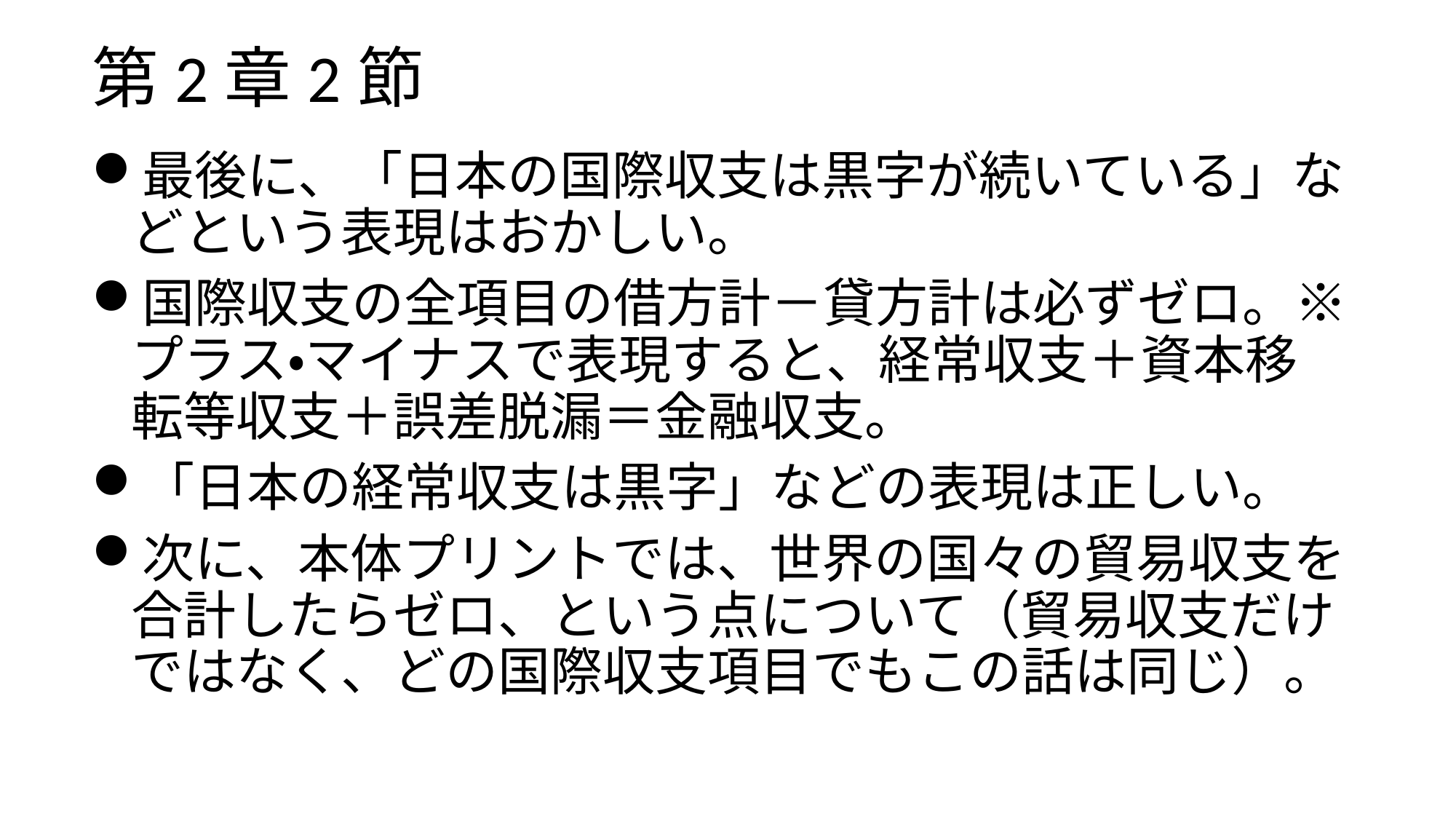

# 第2章2節
最後に、「日本の国際収支は黒字が続いている」などという表現はおかしい。
国際収支の全項目の借方計－貸方計は必ずゼロ。※プラス・マイナスで表現すると、経常収支＋資本移転等収支＋誤差脱漏＝金融収支。
「日本の経常収支は黒字」などの表現は正しい。
次に、本体プリントでは、世界の国々の貿易収支を合計したらゼロ、という点について（貿易収支だけではなく、どの国際収支項目でもこの話は同じ）。